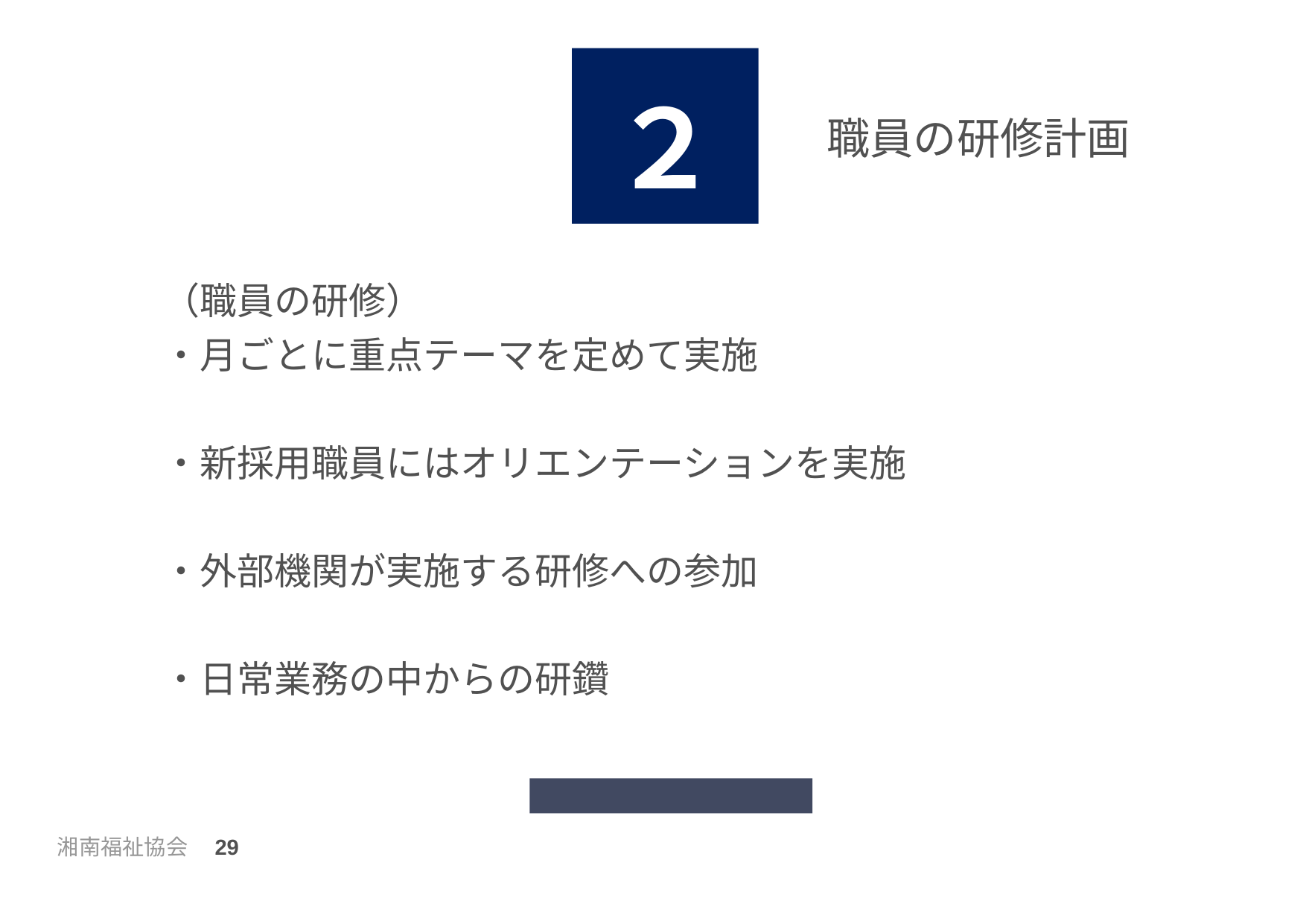

２
職員の研修計画
（職員の研修）
・月ごとに重点テーマを定めて実施

・新採用職員にはオリエンテーションを実施

・外部機関が実施する研修への参加

・日常業務の中からの研鑽

湘南福祉協会　29